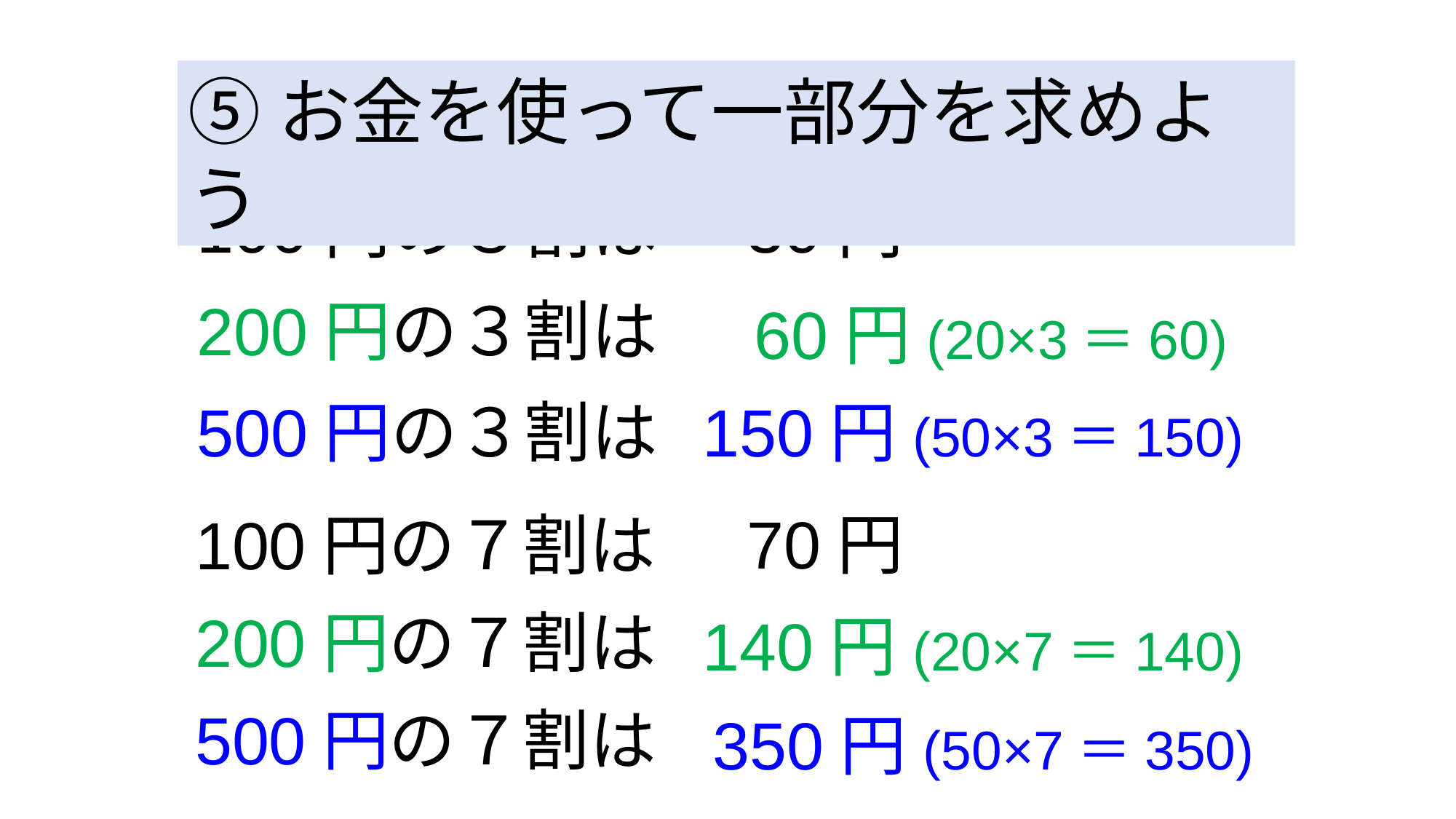

⑤お金を使って一部分を求めよう
100円の３割は
30円
200円の３割は
60円(20×3＝60)
150円(50×3＝150)
500円の３割は
70円
100円の７割は
200円の７割は
140円(20×7＝140)
500円の７割は
350円(50×7＝350)